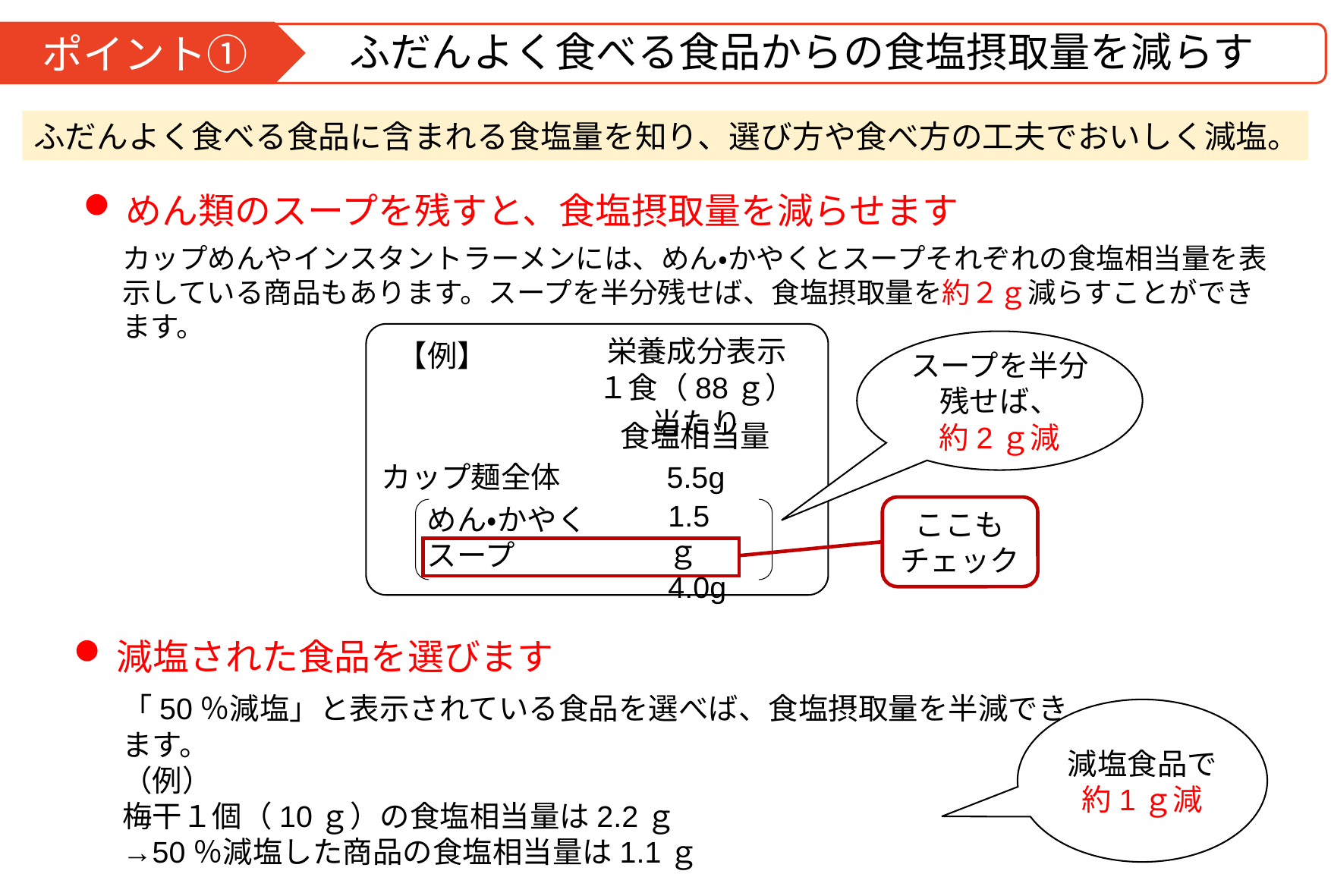

ふだんよく食べる食品からの食塩摂取量を減らす
ポイント①

ふだんよく食べる食品に含まれる食塩量を知り、選び方や食べ方の工夫でおいしく減塩。
めん類のスープを残すと、食塩摂取量を減らせます
カップめんやインスタントラーメンには、めん・かやくとスープそれぞれの食塩相当量を表示している商品もあります。スープを半分残せば、食塩摂取量を約２ｇ減らすことができます。

栄養成分表示
１食（88ｇ）当たり
【例】
スープを半分残せば、
約2ｇ減
食塩相当量
5.5g
カップ麺全体
1.5ｇ
4.0g
めん・かやく
スープ
ここもチェック

減塩された食品を選びます
「50％減塩」と表示されている食品を選べば、食塩摂取量を半減できます。
（例）
梅干１個（10ｇ）の食塩相当量は2.2ｇ
→50％減塩した商品の食塩相当量は1.1ｇ
減塩食品で
約1ｇ減